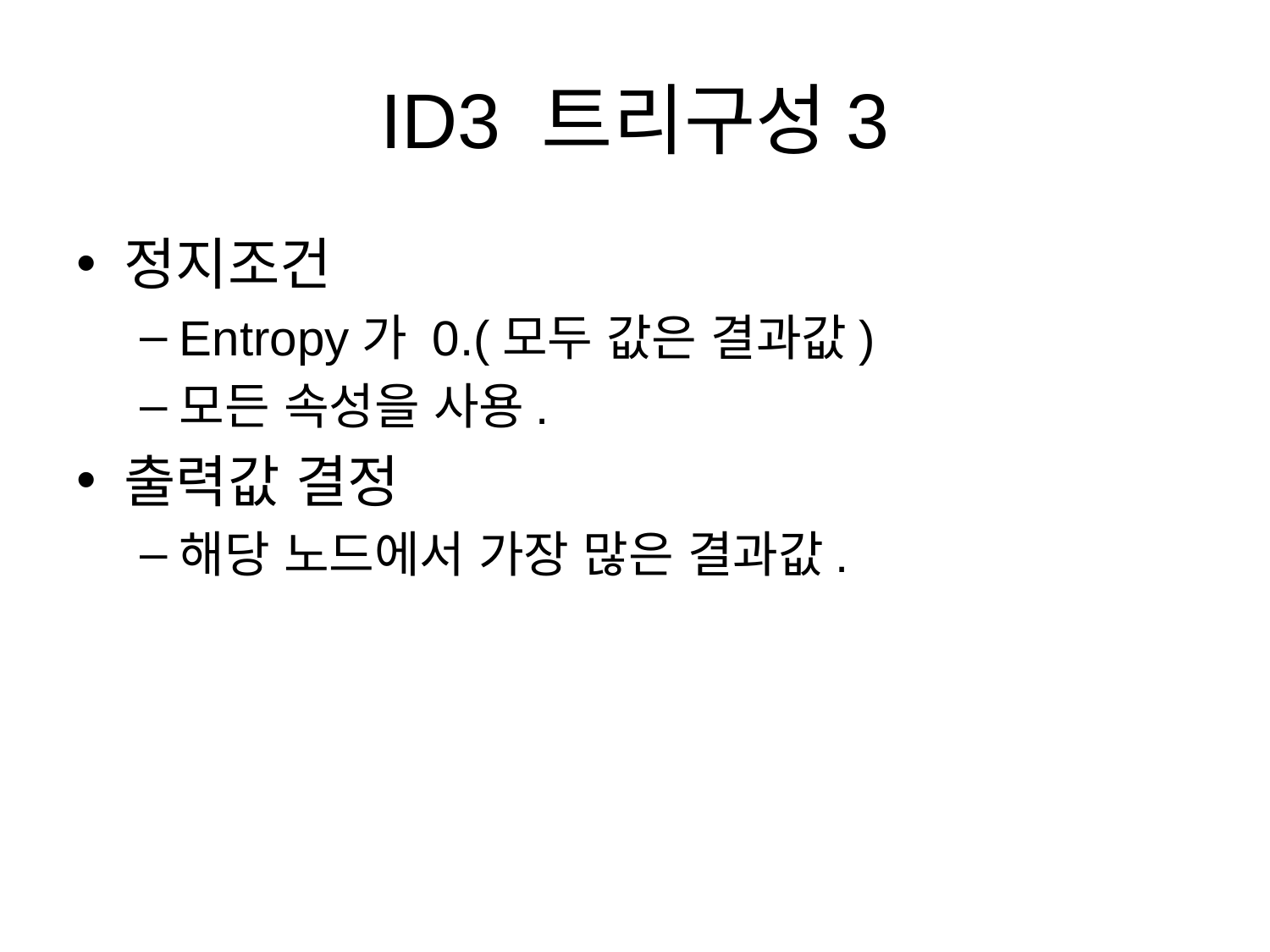

# ID3 트리구성3
정지조건
Entropy가 0.(모두 값은 결과값)
모든 속성을 사용.
출력값 결정
해당 노드에서 가장 많은 결과값.